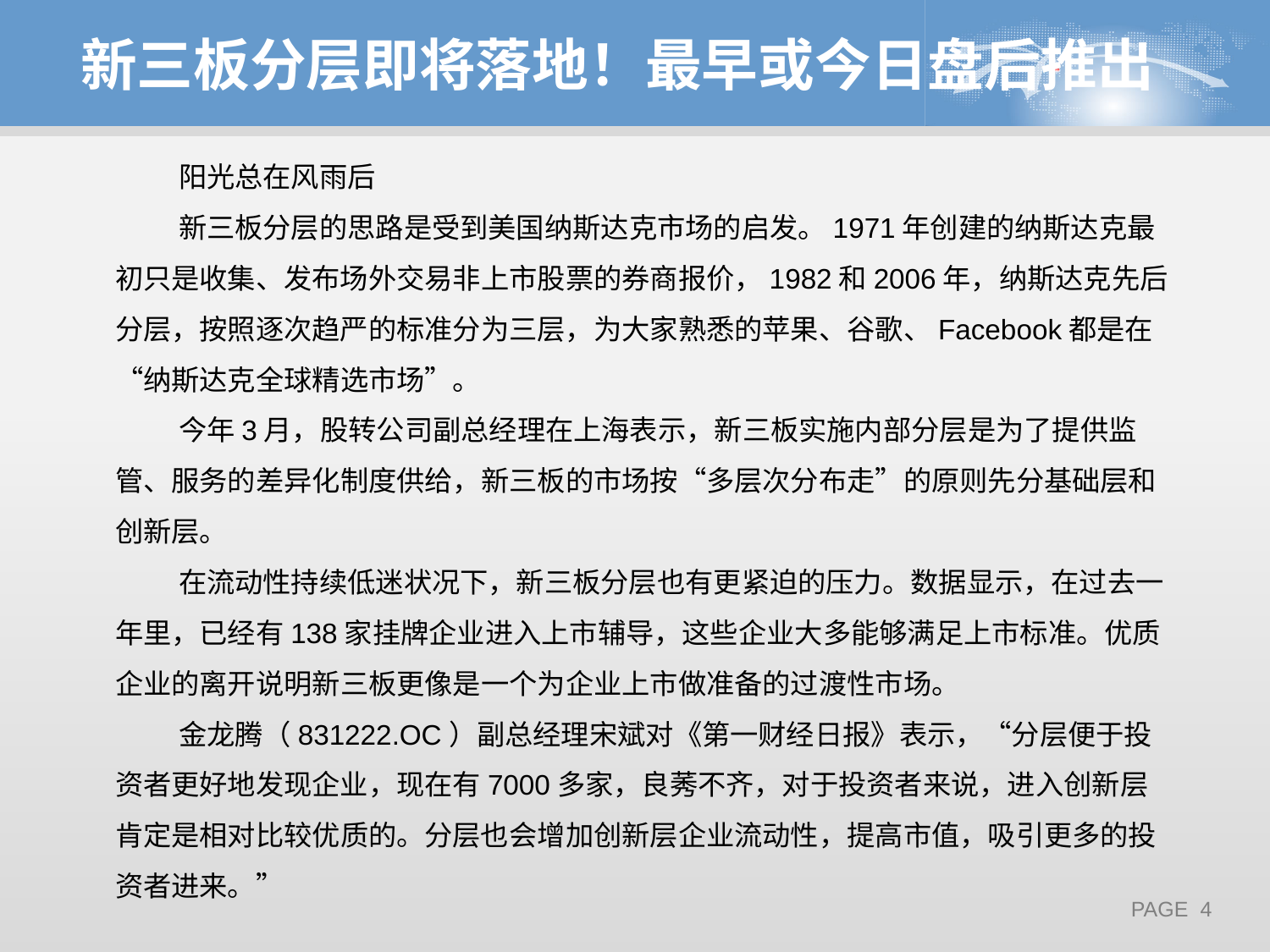

新三板分层即将落地！最早或今日盘后推出
阳光总在风雨后
新三板分层的思路是受到美国纳斯达克市场的启发。1971年创建的纳斯达克最初只是收集、发布场外交易非上市股票的券商报价，1982和2006年，纳斯达克先后分层，按照逐次趋严的标准分为三层，为大家熟悉的苹果、谷歌、Facebook都是在“纳斯达克全球精选市场”。
今年3月，股转公司副总经理在上海表示，新三板实施内部分层是为了提供监管、服务的差异化制度供给，新三板的市场按“多层次分布走”的原则先分基础层和创新层。
在流动性持续低迷状况下，新三板分层也有更紧迫的压力。数据显示，在过去一年里，已经有138家挂牌企业进入上市辅导，这些企业大多能够满足上市标准。优质企业的离开说明新三板更像是一个为企业上市做准备的过渡性市场。
金龙腾（831222.OC）副总经理宋斌对《第一财经日报》表示，“分层便于投资者更好地发现企业，现在有7000多家，良莠不齐，对于投资者来说，进入创新层肯定是相对比较优质的。分层也会增加创新层企业流动性，提高市值，吸引更多的投资者进来。”